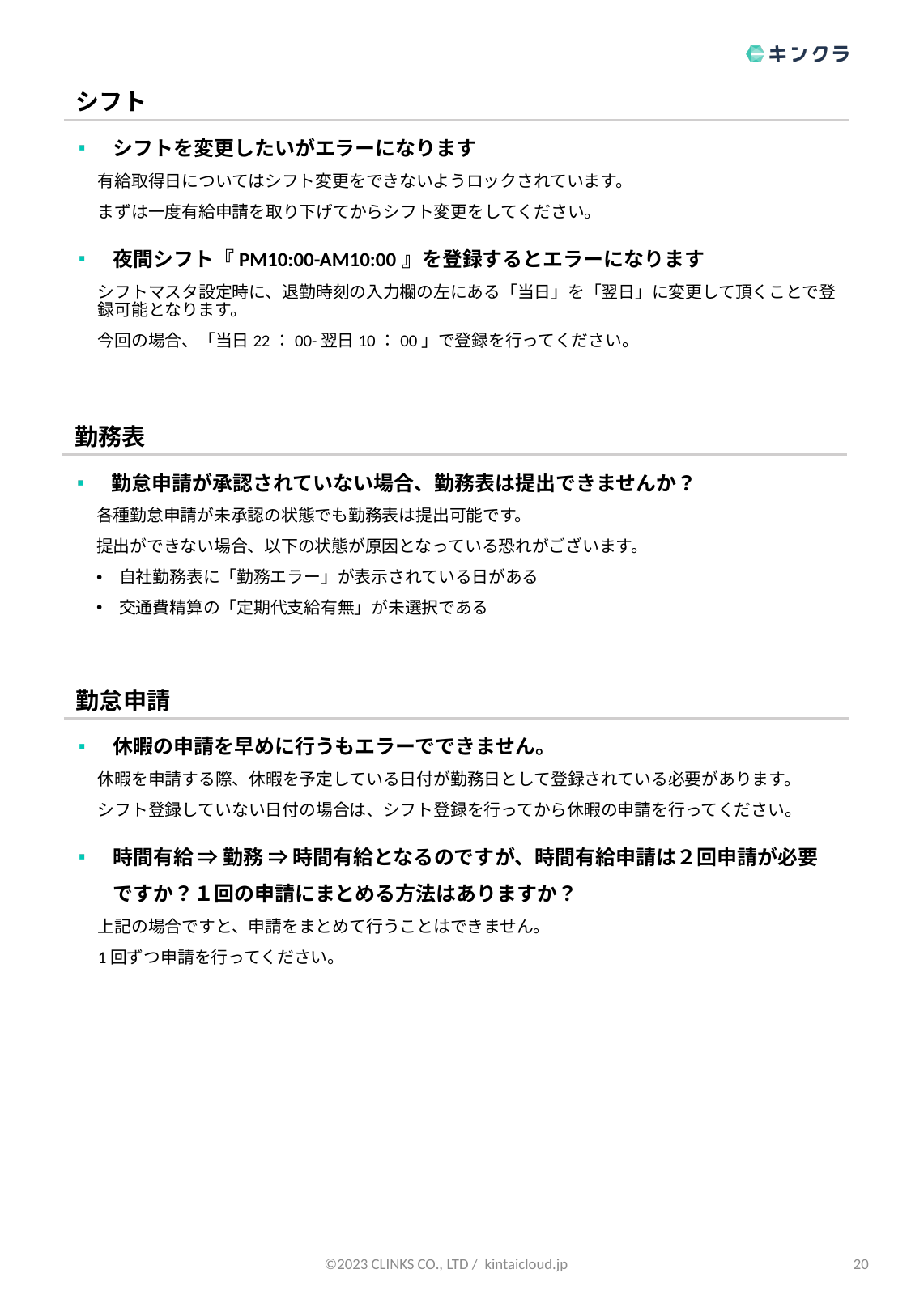

シフト
シフトを変更したいがエラーになります
有給取得日についてはシフト変更をできないようロックされています。
まずは一度有給申請を取り下げてからシフト変更をしてください。
夜間シフト『PM10:00-AM10:00』を登録するとエラーになります
シフトマスタ設定時に、退勤時刻の入力欄の左にある「当日」を「翌日」に変更して頂くことで登録可能となります。
今回の場合、「当日22：00-翌日10：00」で登録を行ってください。

勤務表
勤怠申請が承認されていない場合、勤務表は提出できませんか？
各種勤怠申請が未承認の状態でも勤務表は提出可能です。
提出ができない場合、以下の状態が原因となっている恐れがございます。
自社勤務表に「勤務エラー」が表示されている日がある
交通費精算の「定期代支給有無」が未選択である

勤怠申請
休暇の申請を早めに行うもエラーでできません。
休暇を申請する際、休暇を予定している日付が勤務日として登録されている必要があります。
シフト登録していない日付の場合は、シフト登録を行ってから休暇の申請を行ってください。
時間有給 ⇒ 勤務 ⇒ 時間有給となるのですが、時間有給申請は２回申請が必要ですか？１回の申請にまとめる方法はありますか？
上記の場合ですと、申請をまとめて行うことはできません。
1回ずつ申請を行ってください。

20
©2023 CLINKS CO., LTD /  kintaicloud.jp